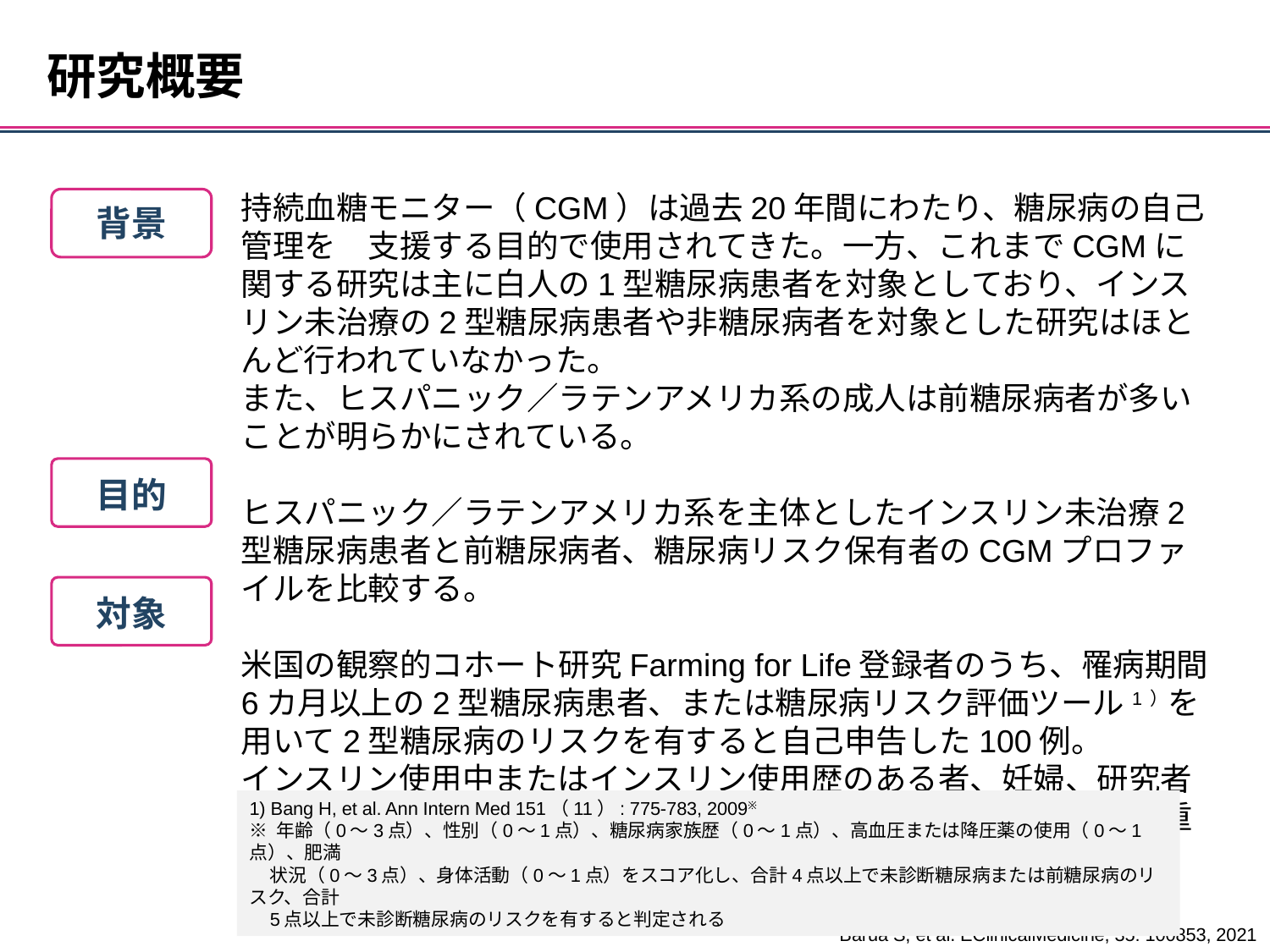

研究概要
持続血糖モニター（CGM）は過去20年間にわたり、糖尿病の自己管理を　支援する目的で使用されてきた。一方、これまでCGMに関する研究は主に白人の1型糖尿病患者を対象としており、インスリン未治療の2型糖尿病患者や非糖尿病者を対象とした研究はほとんど行われていなかった。
また、ヒスパニック／ラテンアメリカ系の成人は前糖尿病者が多いことが明らかにされている。

ヒスパニック／ラテンアメリカ系を主体としたインスリン未治療2型糖尿病患者と前糖尿病者、糖尿病リスク保有者のCGMプロファイルを比較する。

米国の観察的コホート研究Farming for Life登録者のうち、罹病期間6カ月以上の2型糖尿病患者、または糖尿病リスク評価ツール1）を用いて2型糖尿病のリスクを有すると自己申告した100例。
インスリン使用中またはインスリン使用歴のある者、妊婦、研究者の見解において研究への参加に支障を来す可能性のある臨床的に重要な活動性疾患・障害を有する者は除外した。

背景
目的

対象

1) Bang H, et al. Ann Intern Med 151（11）: 775-783, 2009※
※ 年齢（0～3点）、性別（0～1点）、糖尿病家族歴（0～1点）、高血圧または降圧薬の使用（0～1点）、肥満
    状況（0～3点）、身体活動（0～1点）をスコア化し、合計4点以上で未診断糖尿病または前糖尿病のリスク、合計
    5点以上で未診断糖尿病のリスクを有すると判定される
Barua S, et al. EClinicalMedicine; 35: 100853, 2021